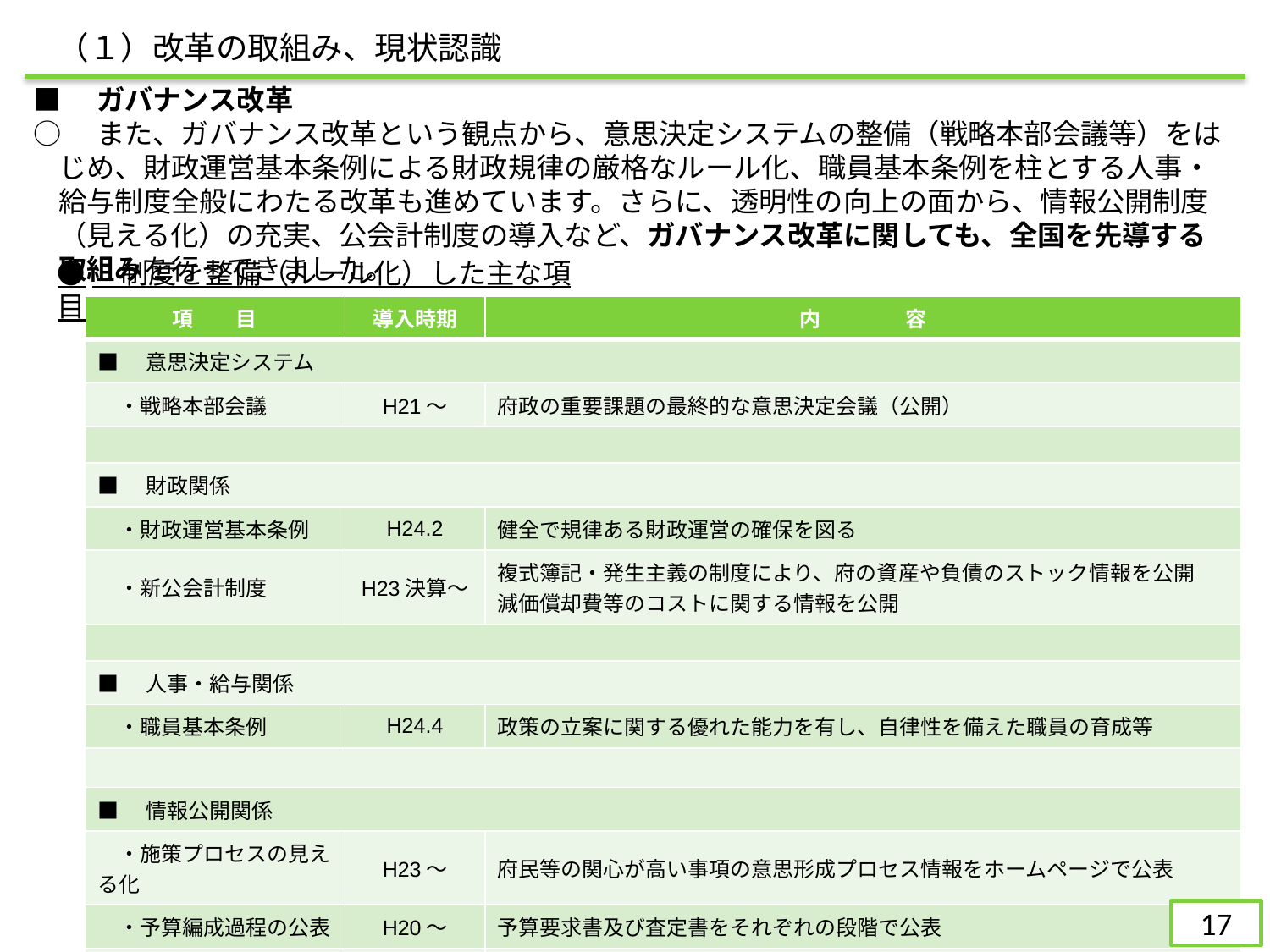

（１）改革の取組み、現状認識
■　ガバナンス改革
○　また、ガバナンス改革という観点から、意思決定システムの整備（戦略本部会議等）をはじめ、財政運営基本条例による財政規律の厳格なルール化、職員基本条例を柱とする人事・給与制度全般にわたる改革も進めています。さらに、透明性の向上の面から、情報公開制度（見える化）の充実、公会計制度の導入など、ガバナンス改革に関しても、全国を先導する取組みを行ってきました。
●　制度を整備（ルール化）した主な項目
| 項　　目 | 導入時期 | 内　　　　容 |
| --- | --- | --- |
| ■　意思決定システム |  |  |
| ・戦略本部会議 | H21～ | 府政の重要課題の最終的な意思決定会議（公開） |
|  |  |  |
| ■　財政関係 |  |  |
| ・財政運営基本条例 | H24.2 | 健全で規律ある財政運営の確保を図る |
| ・新公会計制度 | H23決算～ | 複式簿記・発生主義の制度により、府の資産や負債のストック情報を公開 減価償却費等のコストに関する情報を公開 |
|  |  |  |
| ■　人事・給与関係 |  |  |
| ・職員基本条例 | H24.4 | 政策の立案に関する優れた能力を有し、自律性を備えた職員の育成等 |
|  |  |  |
| ■　情報公開関係 |  |  |
| ・施策プロセスの見える化 | H23～ | 府民等の関心が高い事項の意思形成プロセス情報をホームページで公表 |
| ・予算編成過程の公表 | H20～ | 予算要求書及び査定書をそれぞれの段階で公表 |
| ・公金支出情報の公表 | H23～ | 予算がどのように執行されたのかを支払日の翌日に公表 |
| ・府民の声の見える化 | H23～ | 府に寄せられた府民の声を一元管理し、回答結果等も含めすべて公表 |
17